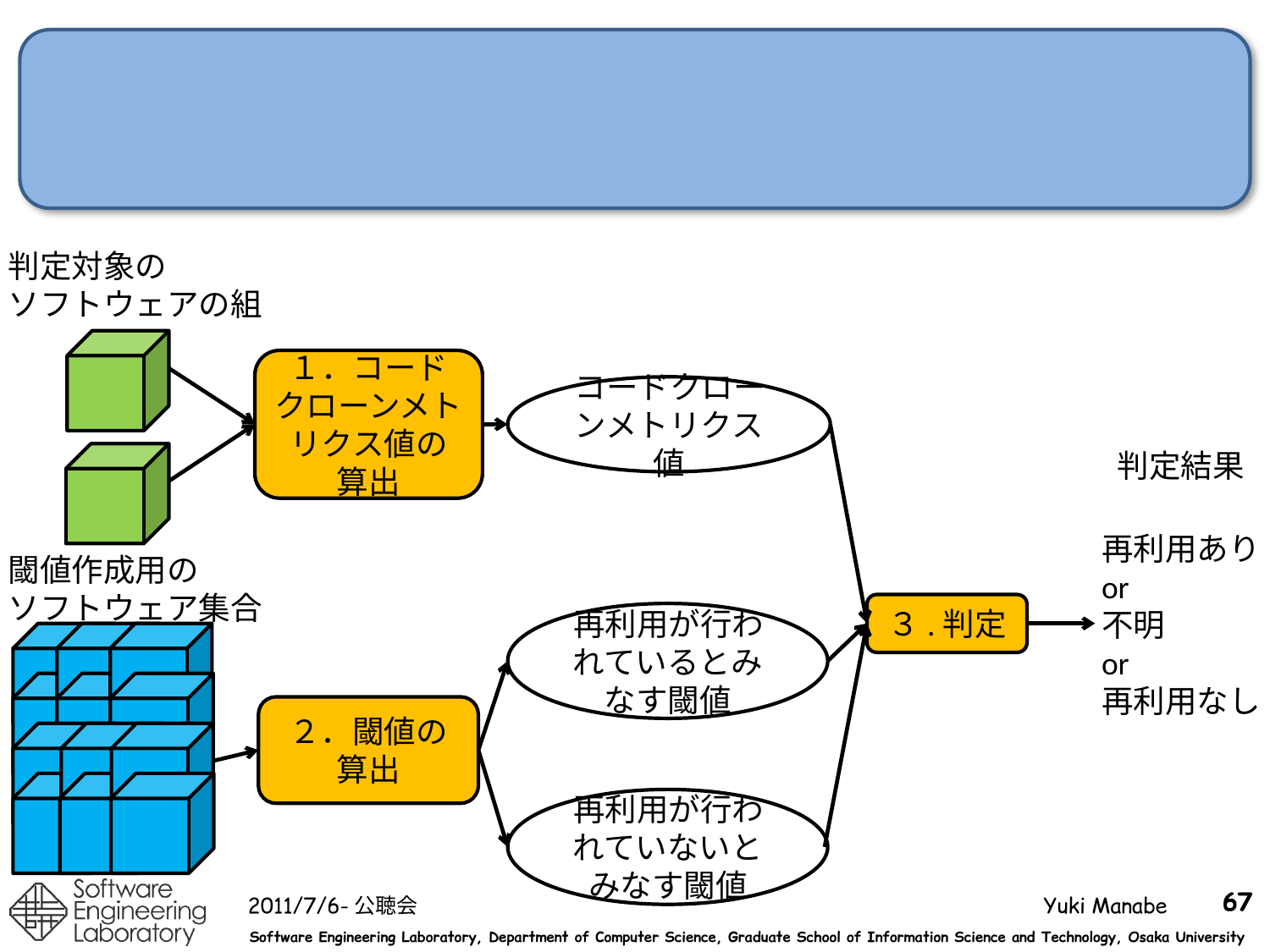

#
判定対象の
ソフトウェアの組

１．コードクローンメトリクス値の算出
コードクローンメトリクス値
判定結果

再利用あり
or
不明
or
再利用なし
閾値作成用の
ソフトウェア集合
３.判定
再利用が行われているとみなす閾値

２．閾値の
算出

再利用が行われていないとみなす閾値
67
2011/7/6-公聴会
Yuki Manabe